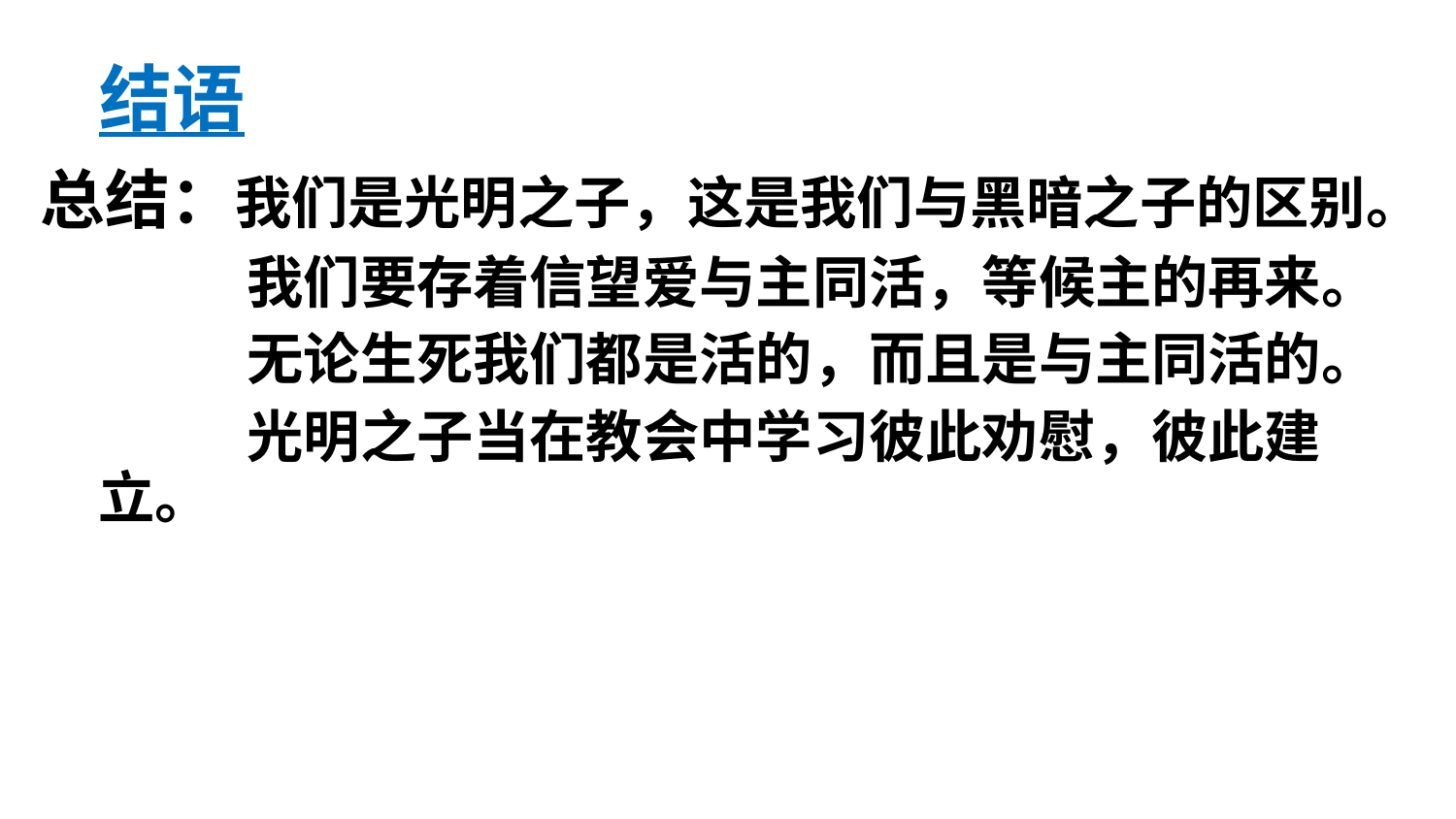

# 结语
总结：我们是光明之子，这是我们与黑暗之子的区别。
               我们要存着信望爱与主同活，等候主的再来。
               无论生死我们都是活的，而且是与主同活的。
               光明之子当在教会中学习彼此劝慰，彼此建立。